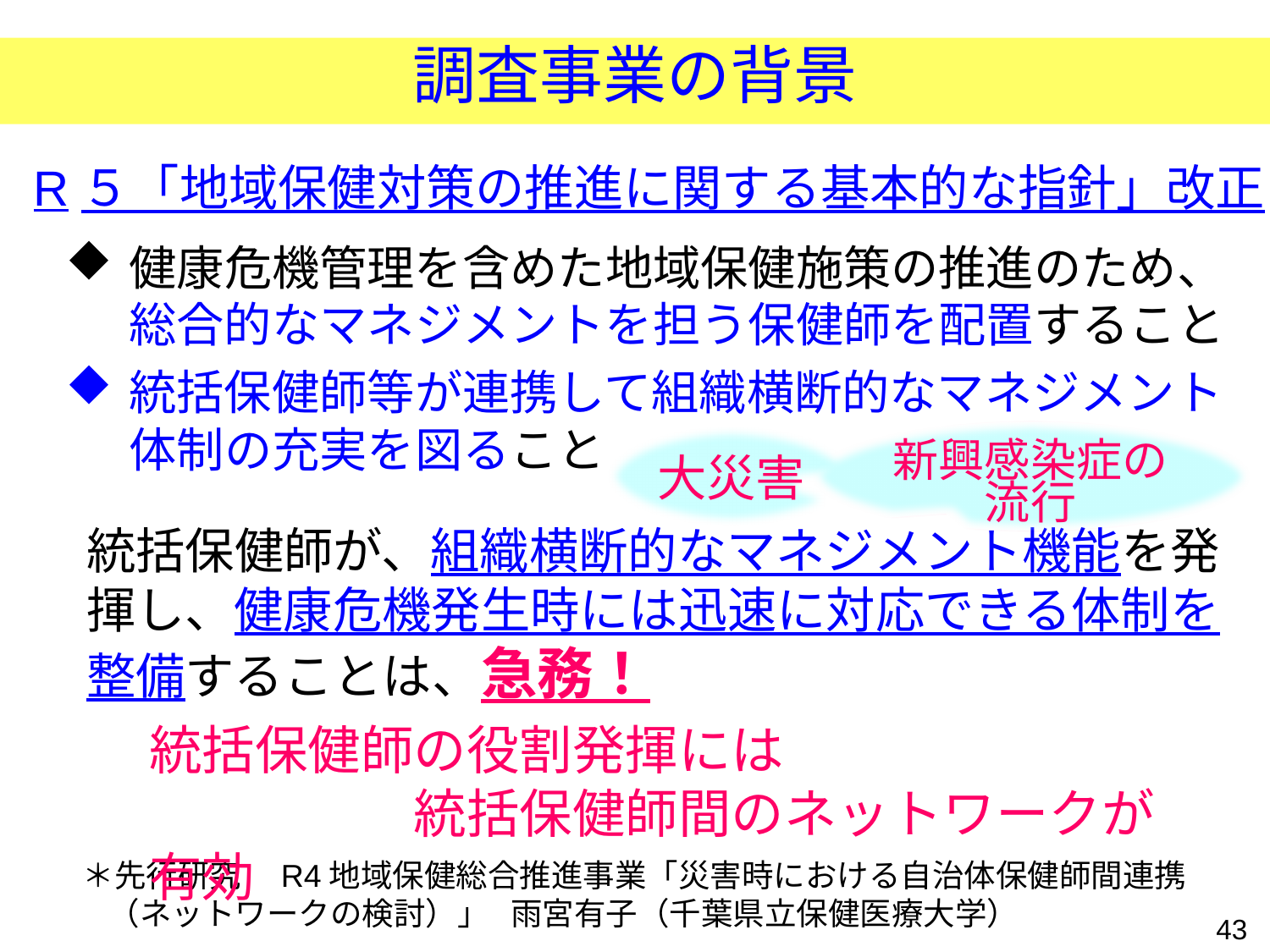

# 調査事業の背景
R５「地域保健対策の推進に関する基本的な指針」改正
健康危機管理を含めた地域保健施策の推進のため、総合的なマネジメントを担う保健師を配置すること
統括保健師等が連携して組織横断的なマネジメント体制の充実を図ること
新興感染症の流行
大災害
統括保健師が、組織横断的なマネジメント機能を発揮し、健康危機発生時には迅速に対応できる体制を整備することは、急務！
統括保健師の役割発揮には
　　　　　統括保健師間のネットワークが有効
＊先行研究　R4地域保健総合推進事業「災害時における自治体保健師間連携（ネットワークの検討）」   雨宮有子（千葉県立保健医療大学）
43